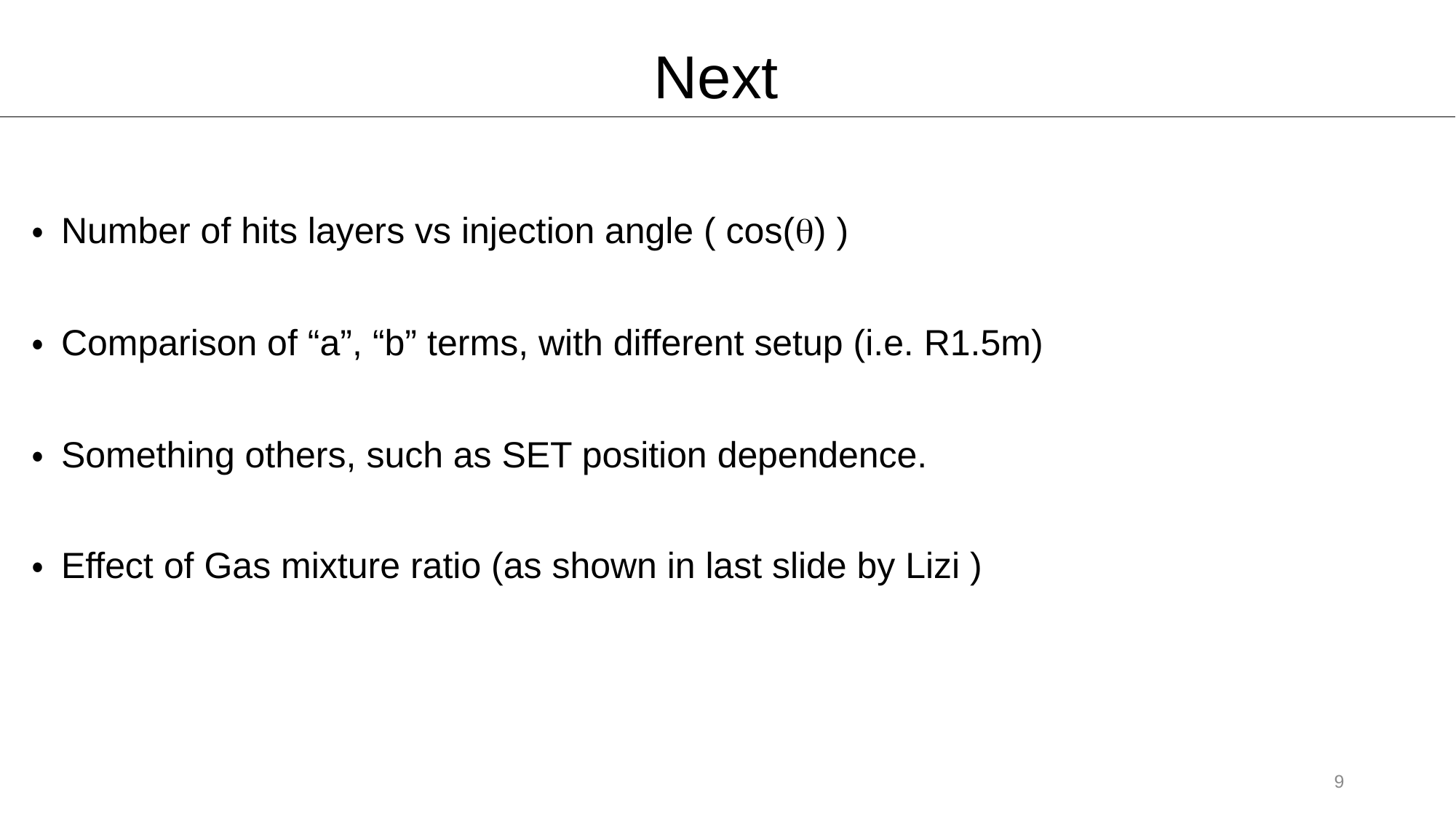

Next
・ Number of hits layers vs injection angle ( cos(θ) )
・ Comparison of “a”, “b” terms, with different setup (i.e. R1.5m)
・ Something others, such as SET position dependence.
・ Effect of Gas mixture ratio (as shown in last slide by Lizi )
9